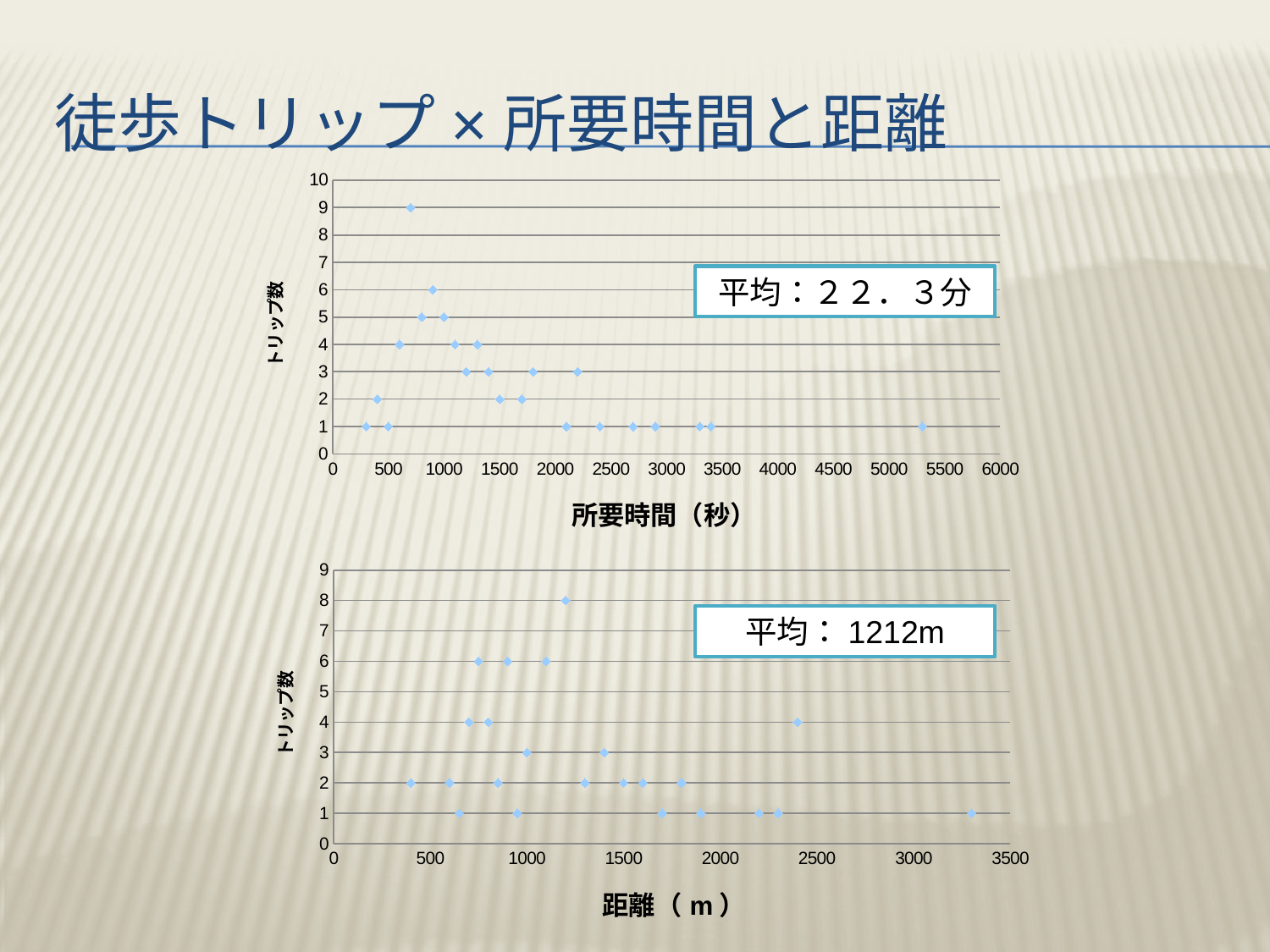

# 徒歩トリップ×所要時間と距離

### Chart

| Category |  |
|---|---|
平均：２２．３分

### Chart

| Category |  |
|---|---|
平均：1212m